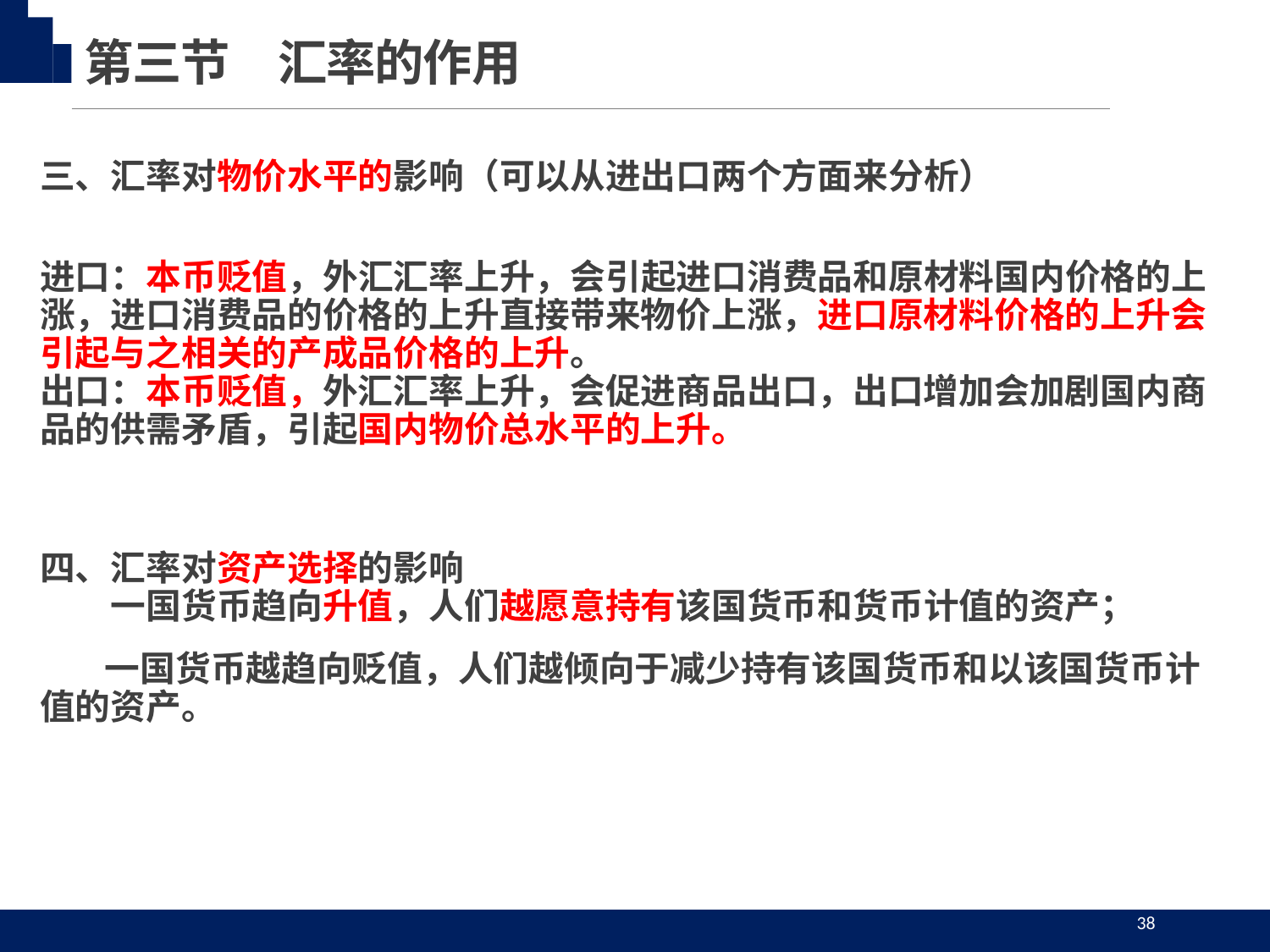

第三节　汇率的作用
三、汇率对物价水平的影响（可以从进出口两个方面来分析）
进口：本币贬值，外汇汇率上升，会引起进口消费品和原材料国内价格的上涨，进口消费品的价格的上升直接带来物价上涨，进口原材料价格的上升会引起与之相关的产成品价格的上升。
出口：本币贬值，外汇汇率上升，会促进商品出口，出口增加会加剧国内商品的供需矛盾，引起国内物价总水平的上升。
四、汇率对资产选择的影响
　　一国货币趋向升值，人们越愿意持有该国货币和货币计值的资产；
       一国货币越趋向贬值，人们越倾向于减少持有该国货币和以该国货币计值的资产。

38